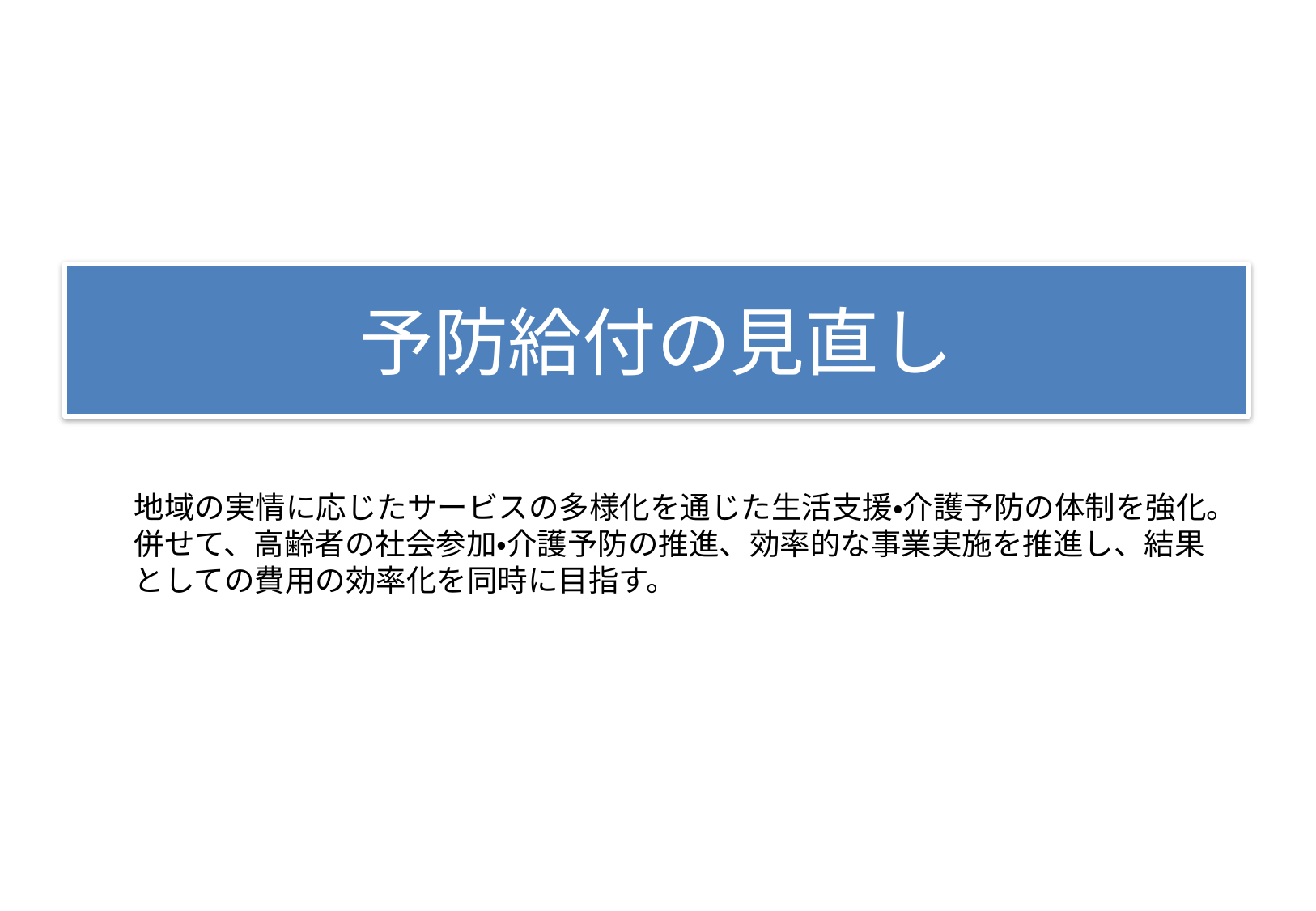

# 予防給付の見直し
地域の実情に応じたサービスの多様化を通じた生活支援・介護予防の体制を強化。
併せて、高齢者の社会参加・介護予防の推進、効率的な事業実施を推進し、結果としての費用の効率化を同時に目指す。